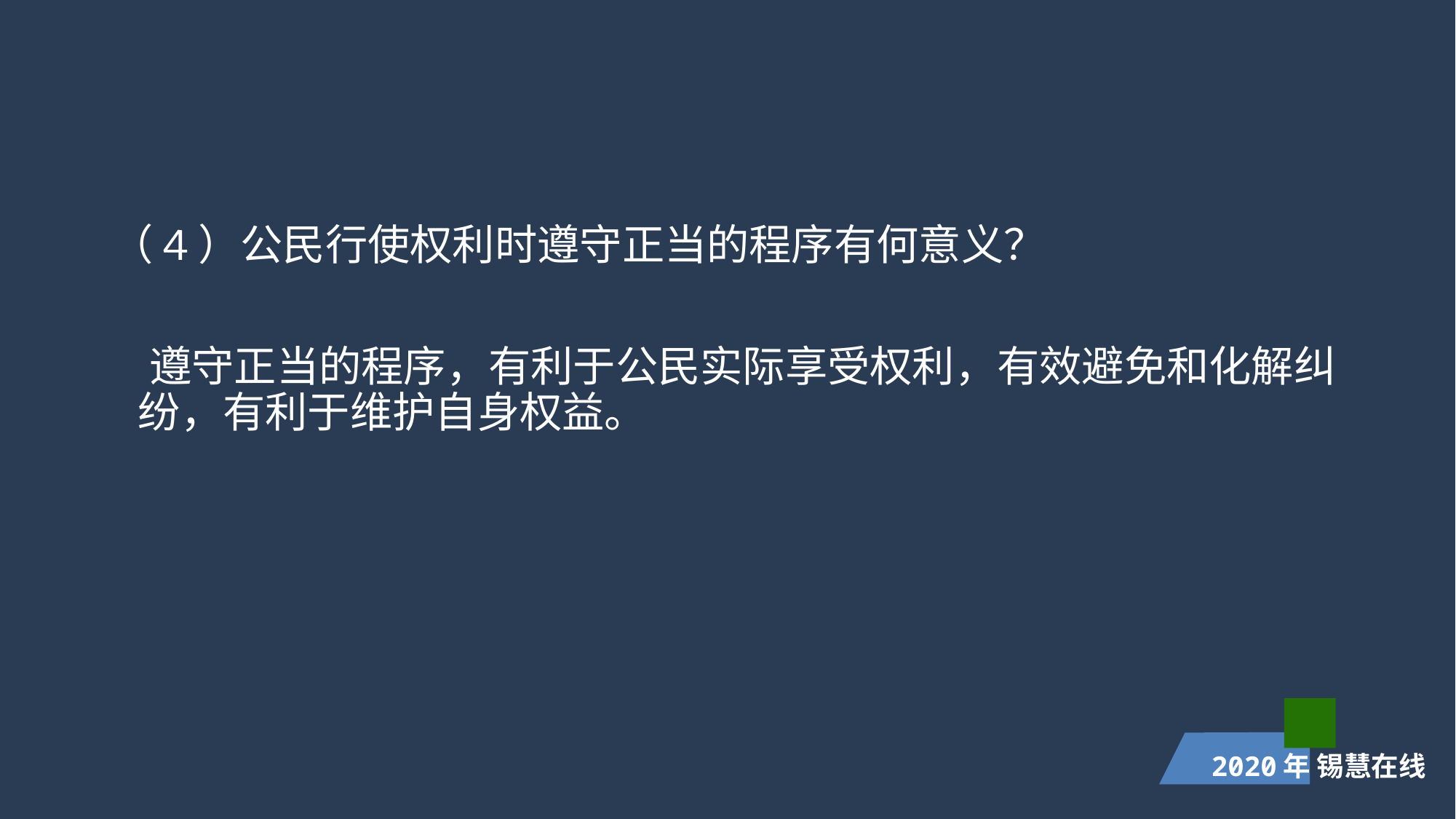

（4）公民行使权利时遵守正当的程序有何意义？

   遵守正当的程序，有利于公民实际享受权利，有效避免和化解纠纷，有利于维护自身权益。